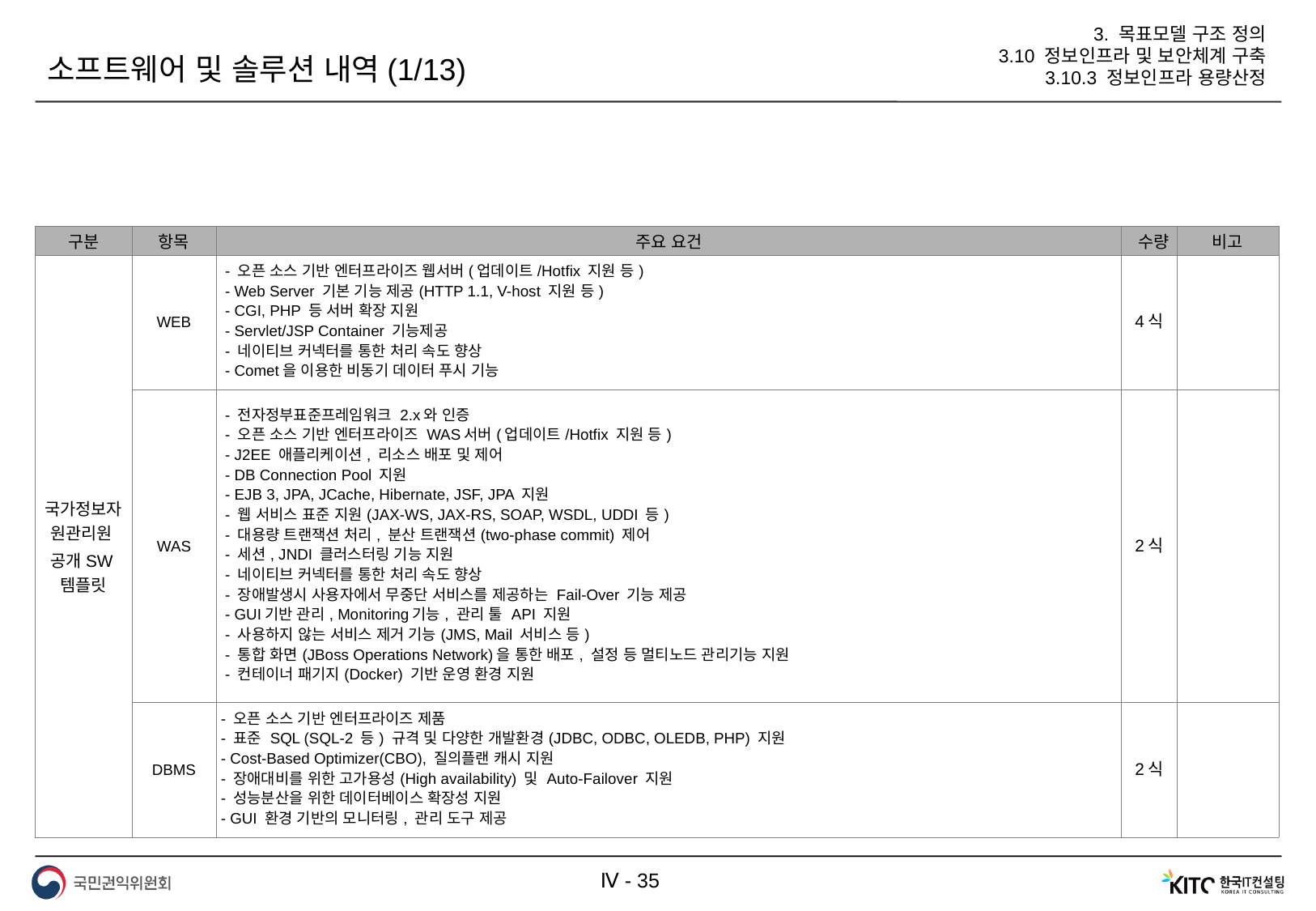

3. 목표모델 구조 정의
3.10 정보인프라 및 보안체계 구축
3.10.3 정보인프라 용량산정
소프트웨어 및 솔루션 내역(1/13)
| 구분 | 항목 | 주요 요건 | 수량 | 비고 |
| --- | --- | --- | --- | --- |
| 국가정보자원관리원 공개SW템플릿 | WEB | - 오픈 소스 기반 엔터프라이즈 웹서버(업데이트/Hotfix 지원 등) - Web Server 기본 기능 제공(HTTP 1.1, V-host 지원 등) - CGI, PHP 등 서버 확장 지원 - Servlet/JSP Container 기능제공 - 네이티브 커넥터를 통한 처리 속도 향상 - Comet을 이용한 비동기 데이터 푸시 기능 | 4식 |  |
|  | WAS | - 전자정부표준프레임워크 2.x와 인증 - 오픈 소스 기반 엔터프라이즈 WAS서버(업데이트/Hotfix 지원 등) - J2EE 애플리케이션, 리소스 배포 및 제어 - DB Connection Pool 지원 - EJB 3, JPA, JCache, Hibernate, JSF, JPA 지원 - 웹 서비스 표준 지원(JAX-WS, JAX-RS, SOAP, WSDL, UDDI 등) - 대용량 트랜잭션 처리, 분산 트랜잭션(two-phase commit) 제어 - 세션, JNDI 클러스터링 기능 지원 - 네이티브 커넥터를 통한 처리 속도 향상 - 장애발생시 사용자에서 무중단 서비스를 제공하는 Fail-Over 기능 제공 - GUI기반 관리, Monitoring기능, 관리 툴 API 지원 - 사용하지 않는 서비스 제거 기능(JMS, Mail 서비스 등) - 통합 화면(JBoss Operations Network)을 통한 배포, 설정 등 멀티노드 관리기능 지원 - 컨테이너 패기지(Docker) 기반 운영 환경 지원 | 2식 |  |
|  | DBMS | - 오픈 소스 기반 엔터프라이즈 제품 - 표준 SQL (SQL-2 등) 규격 및 다양한 개발환경(JDBC, ODBC, OLEDB, PHP) 지원 - Cost-Based Optimizer(CBO), 질의플랜 캐시 지원 - 장애대비를 위한 고가용성(High availability) 및 Auto-Failover 지원 - 성능분산을 위한 데이터베이스 확장성 지원 - GUI 환경 기반의 모니터링, 관리 도구 제공 | 2식 |  |